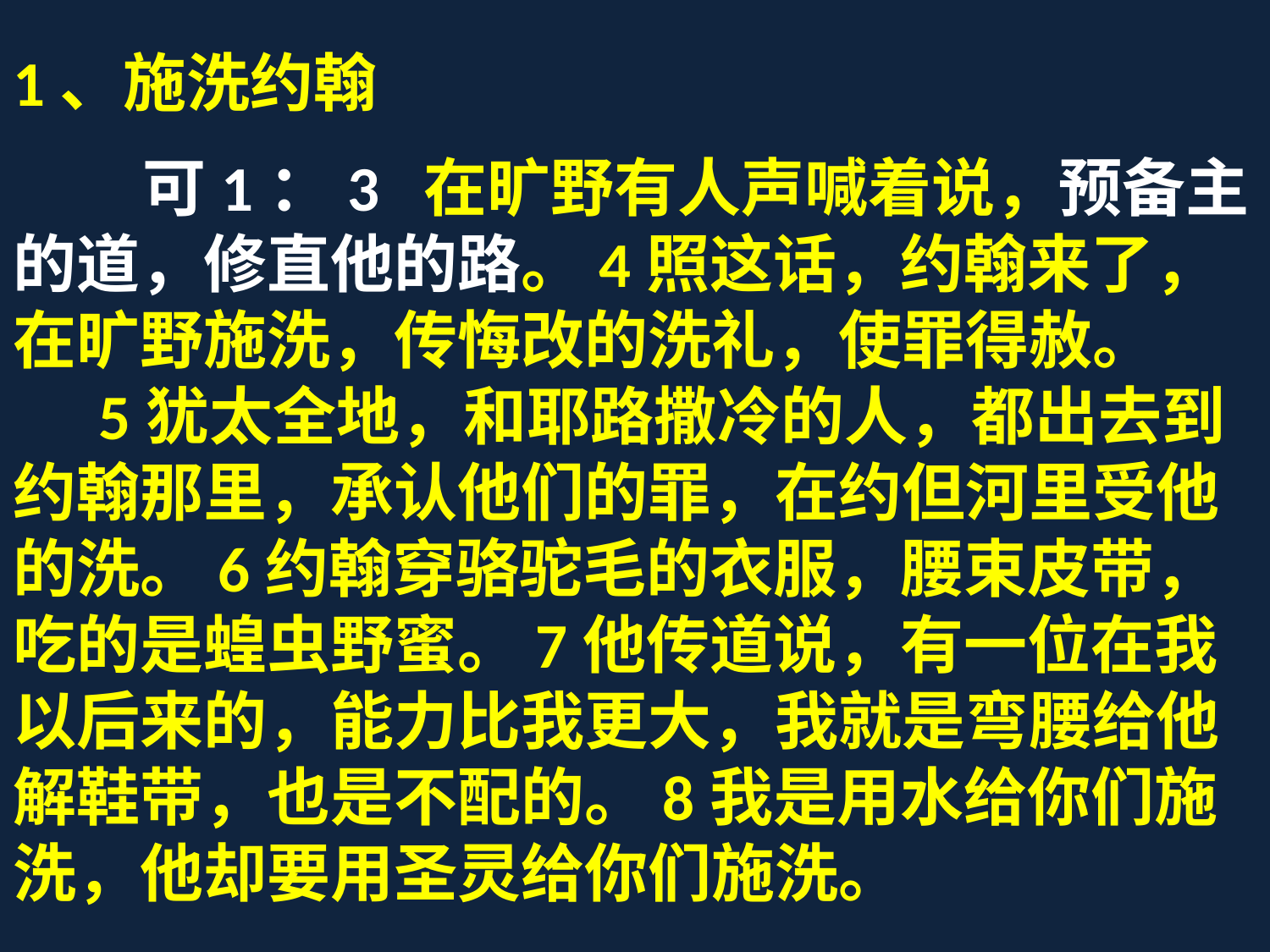

1、施洗约翰

        可1：3  在旷野有人声喊着说，预备主的道，修直他的路。4照这话，约翰来了，在旷野施洗，传悔改的洗礼，使罪得赦。
      5犹太全地，和耶路撒冷的人，都出去到约翰那里，承认他们的罪，在约但河里受他的洗。6约翰穿骆驼毛的衣服，腰束皮带，吃的是蝗虫野蜜。7他传道说，有一位在我以后来的，能力比我更大，我就是弯腰给他解鞋带，也是不配的。8我是用水给你们施洗，他却要用圣灵给你们施洗。